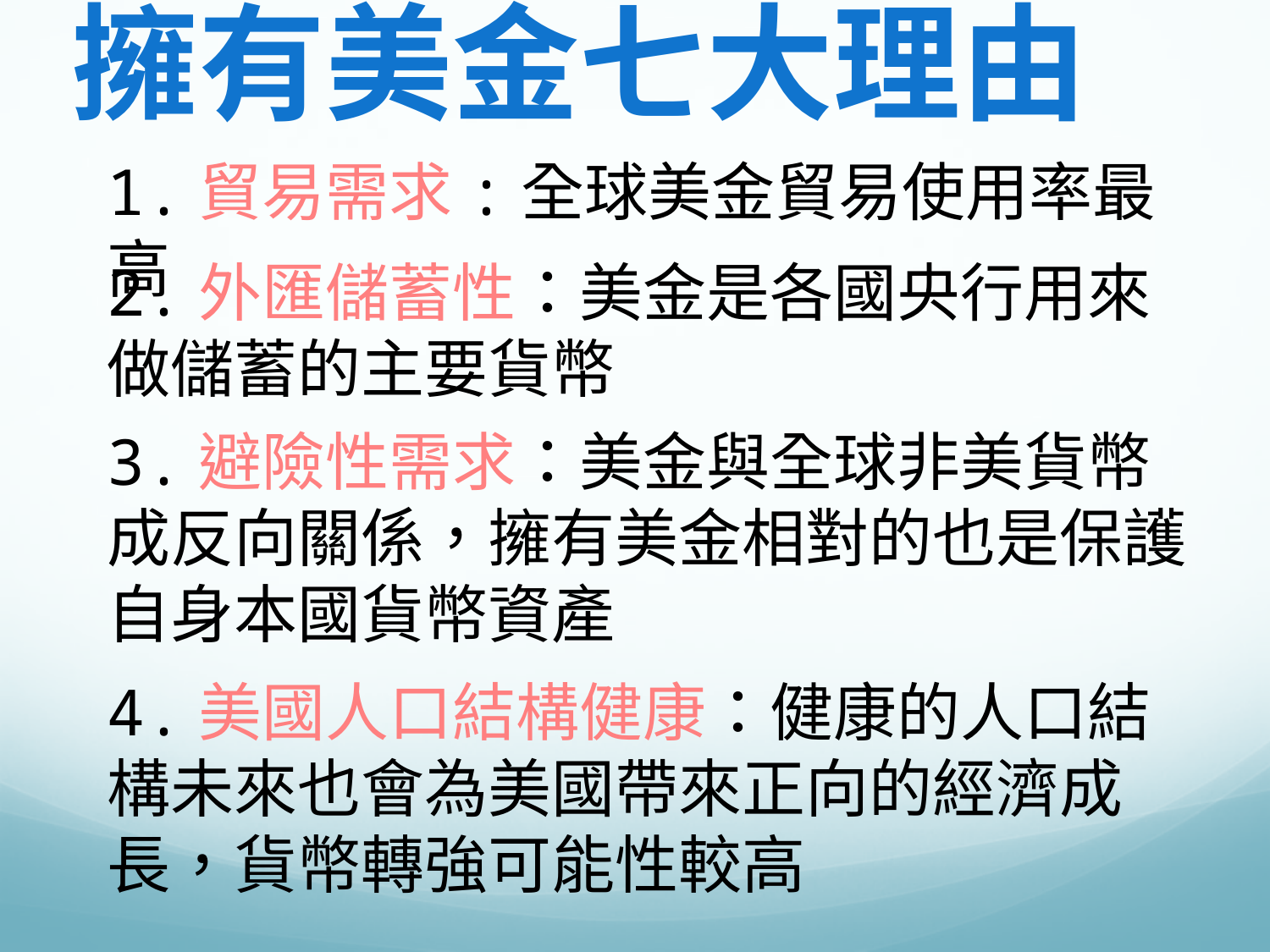

擁有美金七大理由
1.貿易需求:全球美金貿易使用率最高
2.外匯儲蓄性：美金是各國央行用來做儲蓄的主要貨幣
3.避險性需求：美金與全球非美貨幣成反向關係，擁有美金相對的也是保護自身本國貨幣資產
4.美國人口結構健康：健康的人口結構未來也會為美國帶來正向的經濟成長，貨幣轉強可能性較高